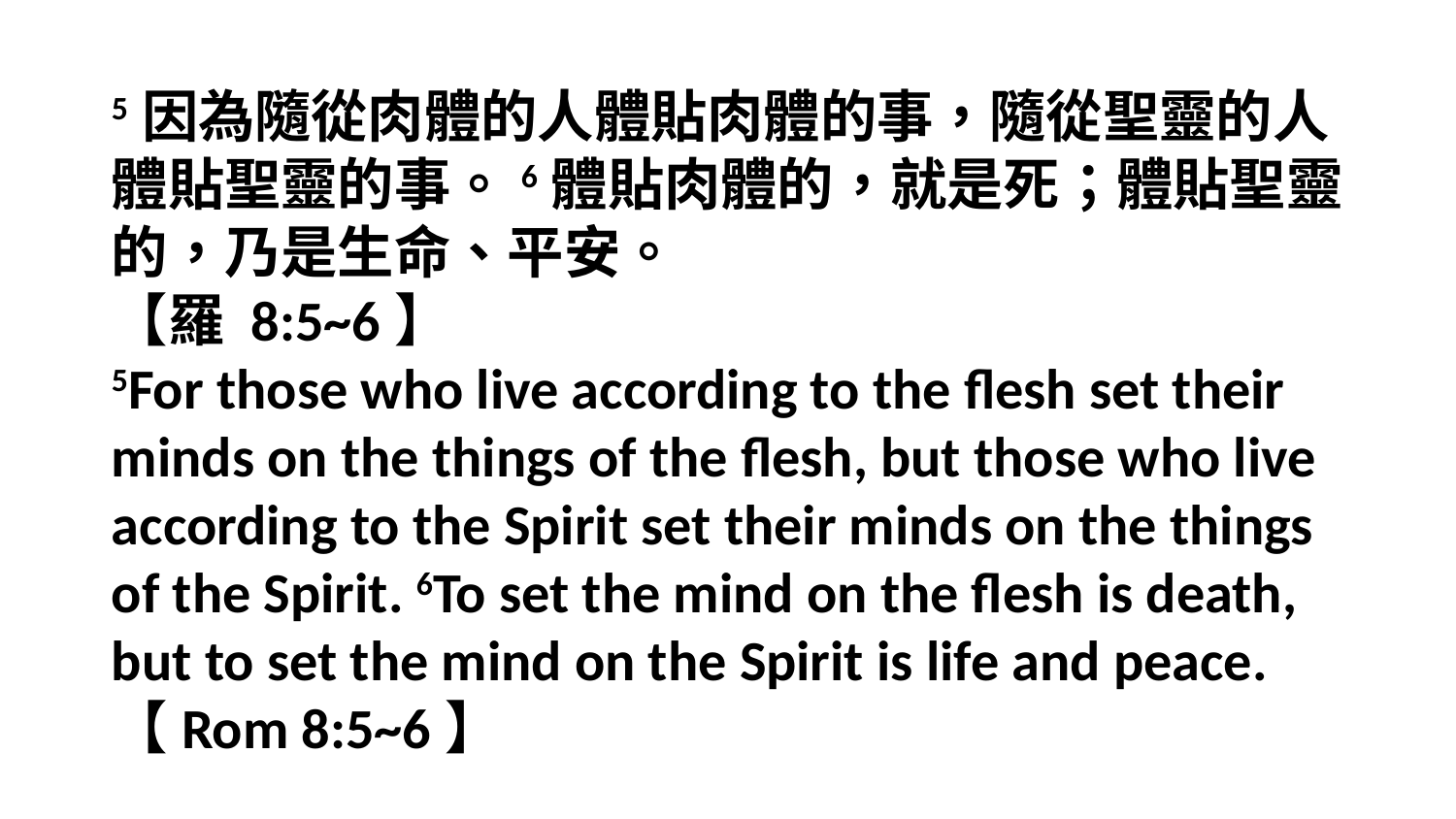

5因為隨從肉體的人體貼肉體的事，隨從聖靈的人體貼聖靈的事。6體貼肉體的，就是死；體貼聖靈的，乃是生命、平安。
【羅 8:5~6】
5For those who live according to the flesh set their minds on the things of the flesh, but those who live according to the Spirit set their minds on the things of the Spirit. 6To set the mind on the flesh is death, but to set the mind on the Spirit is life and peace. 【Rom 8:5~6】